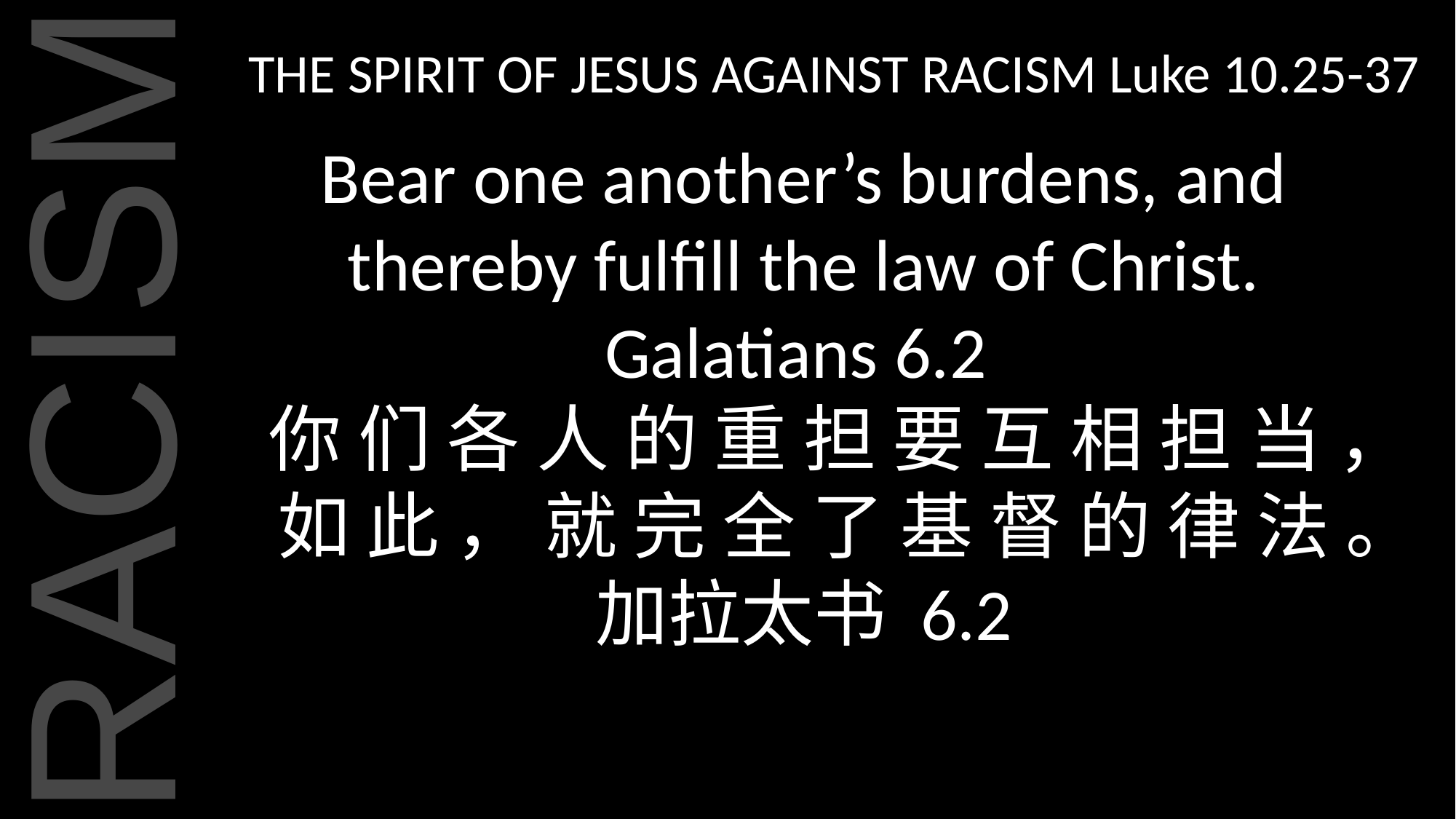

THE SPIRIT OF JESUS AGAINST RACISM Luke 10.25-37
Bear one another’s burdens, and thereby fulfill the law of Christ. Galatians 6.2
你 们 各 人 的 重 担 要 互 相 担 当 ， 如 此 ， 就 完 全 了 基 督 的 律 法 。加拉太书 6.2
RACISM